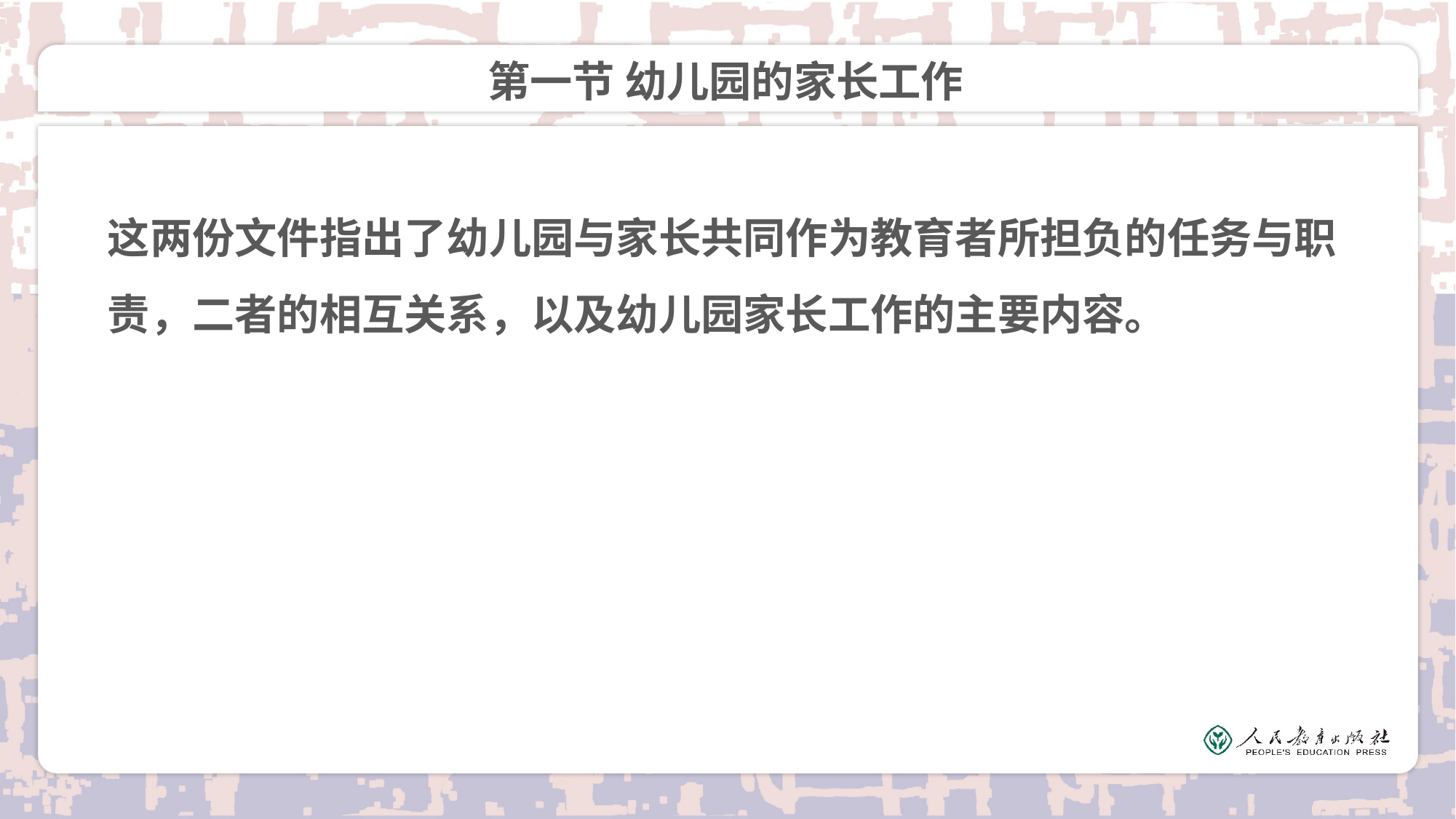

# 第一节 幼儿园的家长工作
这两份文件指出了幼儿园与家长共同作为教育者所担负的任务与职责，二者的相互关系，以及幼儿园家长工作的主要内容。